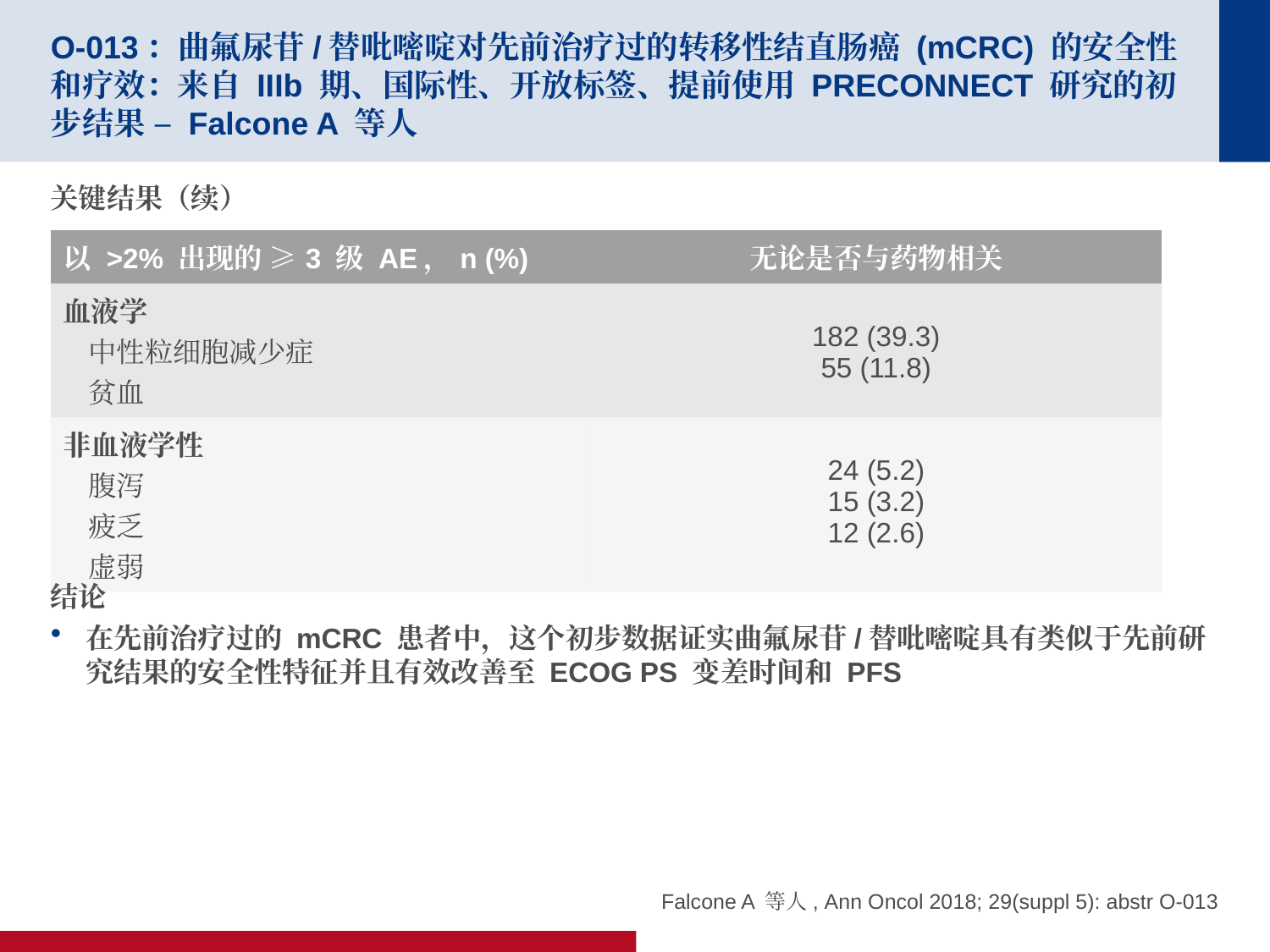

# O-013：曲氟尿苷/替吡嘧啶对先前治疗过的转移性结直肠癌 (mCRC) 的安全性和疗效：来自 IIIb 期、国际性、开放标签、提前使用 PRECONNECT 研究的初步结果 – Falcone A 等人
关键结果（续）

结论
在先前治疗过的 mCRC 患者中，这个初步数据证实曲氟尿苷/替吡嘧啶具有类似于先前研究结果的安全性特征并且有效改善至 ECOG PS 变差时间和 PFS
| 以 >2% 出现的 ≥3 级 AE，n (%) | 无论是否与药物相关 |
| --- | --- |
| 血液学 中性粒细胞减少症 贫血 | 182 (39.3) 55 (11.8) |
| 非血液学性 腹泻 疲乏 虚弱 | 24 (5.2) 15 (3.2) 12 (2.6) |
Falcone A 等人, Ann Oncol 2018; 29(suppl 5): abstr O-013